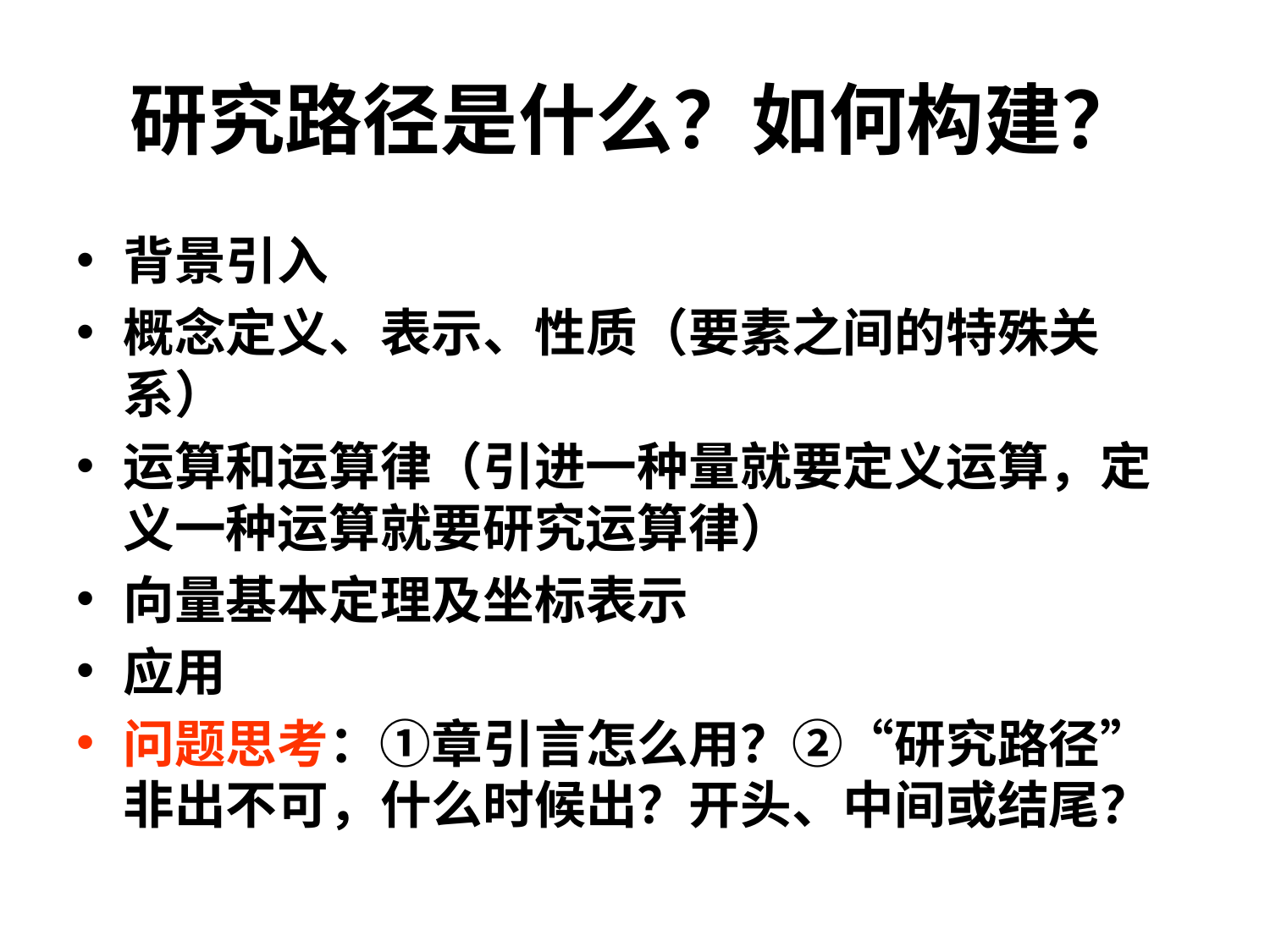

# 研究路径是什么？如何构建？
背景引入
概念定义、表示、性质（要素之间的特殊关系）
运算和运算律（引进一种量就要定义运算，定义一种运算就要研究运算律）
向量基本定理及坐标表示
应用
问题思考：①章引言怎么用？②“研究路径”非出不可，什么时候出？开头、中间或结尾？